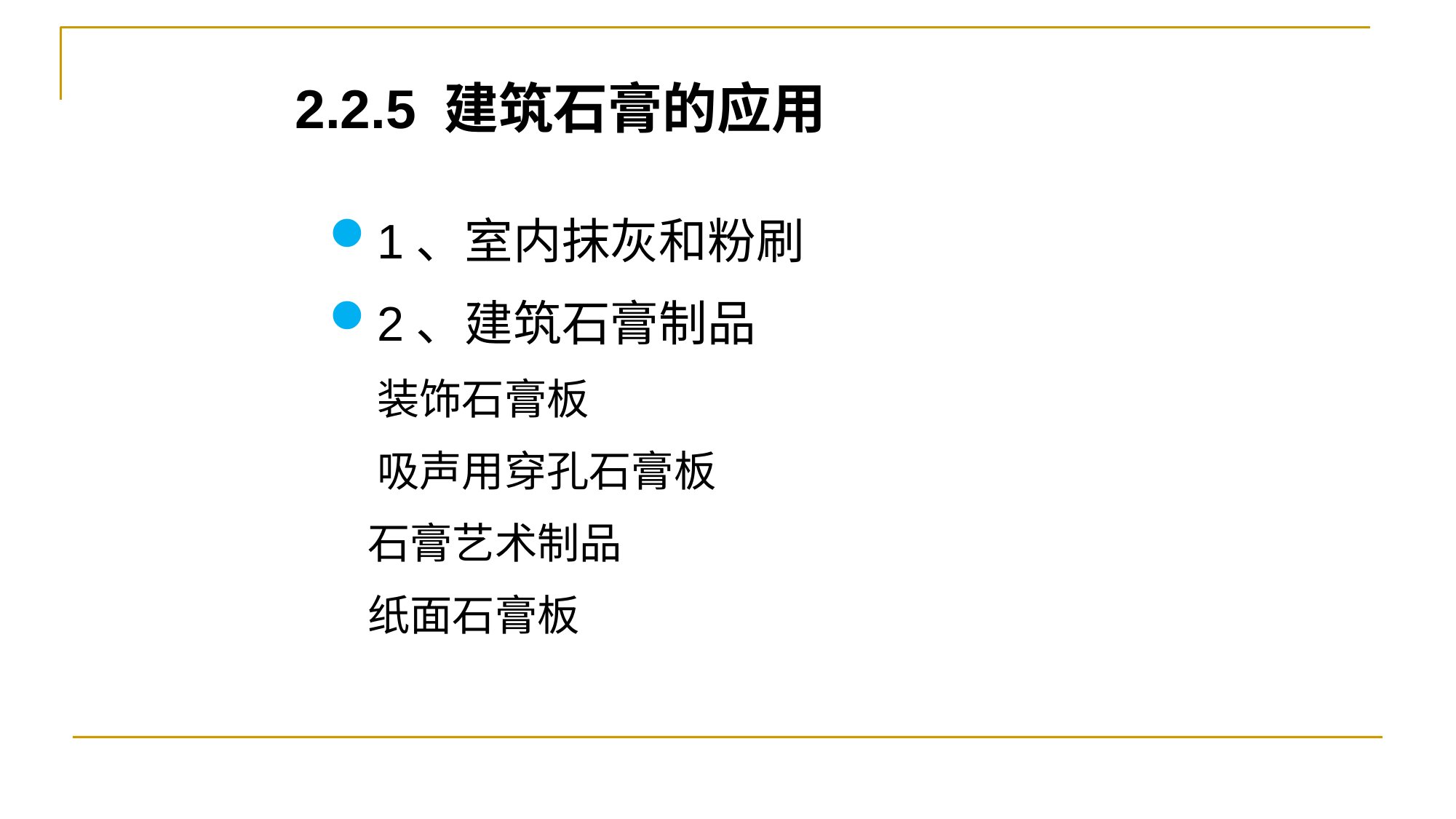

2.2.5 建筑石膏的应用
1、室内抹灰和粉刷
2、建筑石膏制品
    装饰石膏板
    吸声用穿孔石膏板
   石膏艺术制品
   纸面石膏板